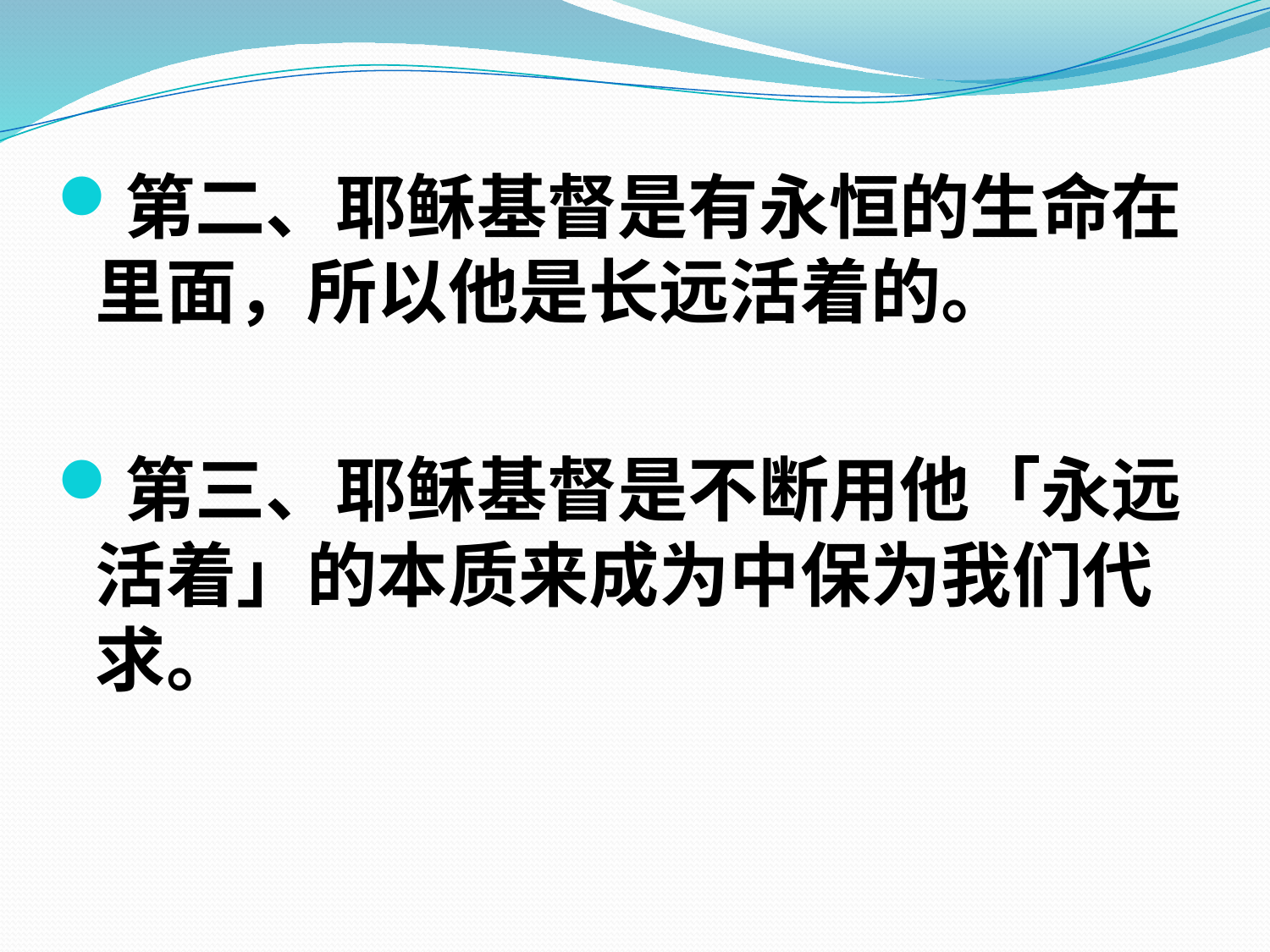

第二、耶稣基督是有永恒的生命在里面，所以他是长远活着的。

第三、耶稣基督是不断用他「永远活着」的本质来成为中保为我们代求。